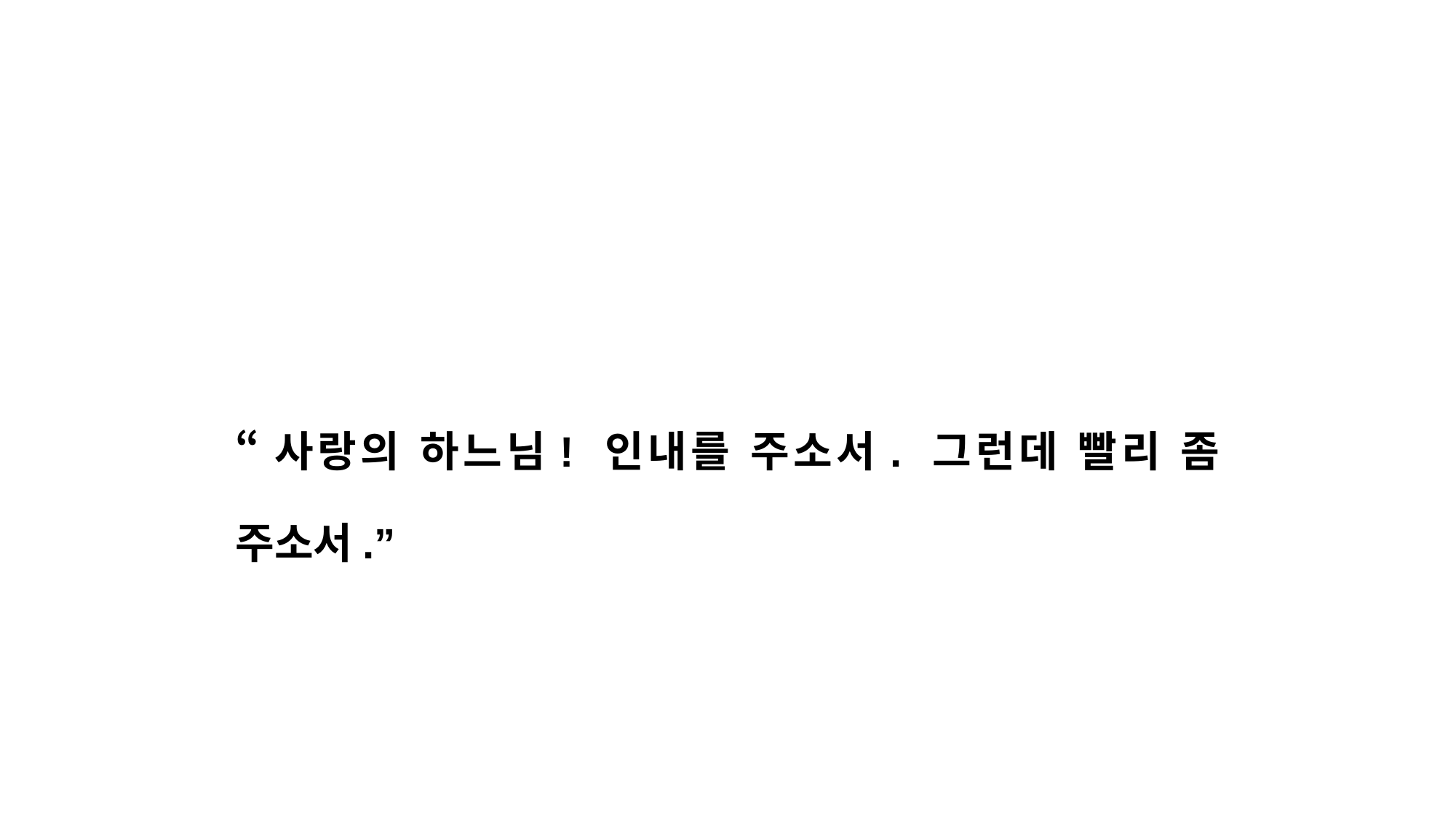

“사랑의 하느님! 인내를 주소서. 그런데 빨리 좀 주소서.”